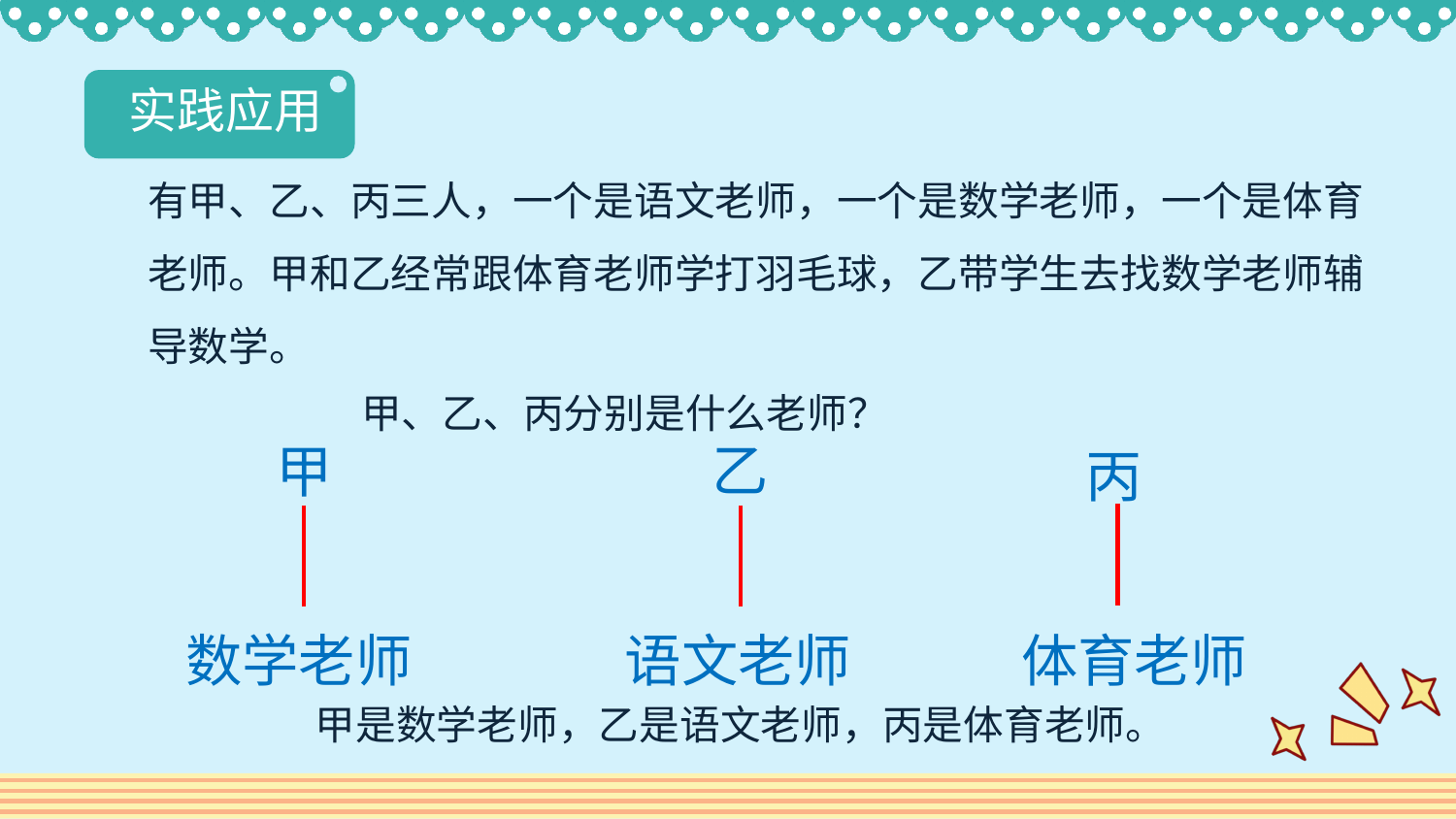

实践应用
有甲、乙、丙三人，一个是语文老师，一个是数学老师，一个是体育老师。甲和乙经常跟体育老师学打羽毛球，乙带学生去找数学老师辅导数学。
        甲、乙、丙分别是什么老师？
乙
甲
丙
数学老师
语文老师
体育老师
甲是数学老师，乙是语文老师，丙是体育老师。